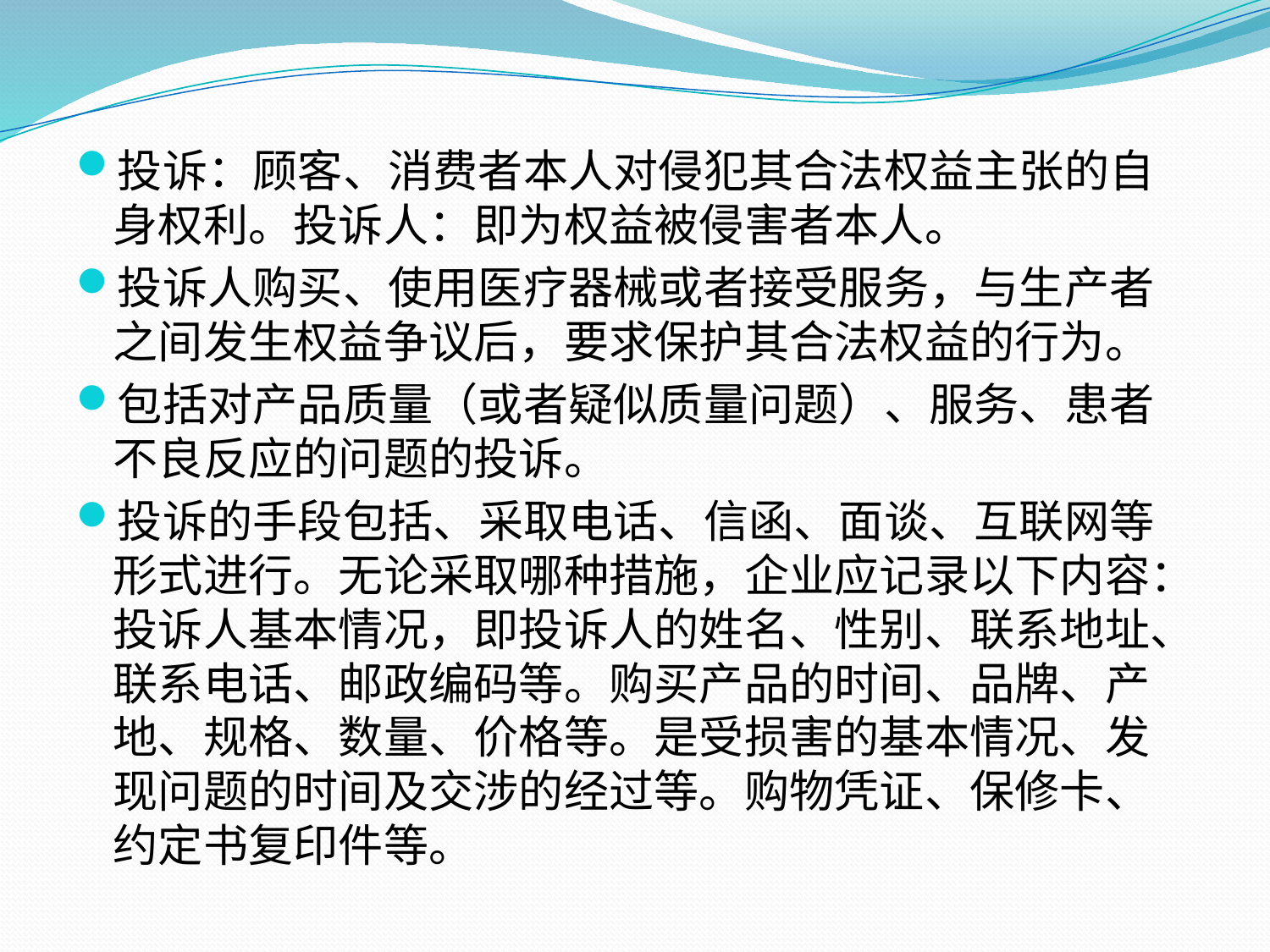

投诉：顾客、消费者本人对侵犯其合法权益主张的自身权利。投诉人：即为权益被侵害者本人。
投诉人购买、使用医疗器械或者接受服务，与生产者之间发生权益争议后，要求保护其合法权益的行为。
包括对产品质量（或者疑似质量问题）、服务、患者不良反应的问题的投诉。
投诉的手段包括、采取电话、信函、面谈、互联网等形式进行。无论采取哪种措施，企业应记录以下内容：投诉人基本情况，即投诉人的姓名、性别、联系地址、联系电话、邮政编码等。购买产品的时间、品牌、产地、规格、数量、价格等。是受损害的基本情况、发现问题的时间及交涉的经过等。购物凭证、保修卡、约定书复印件等。